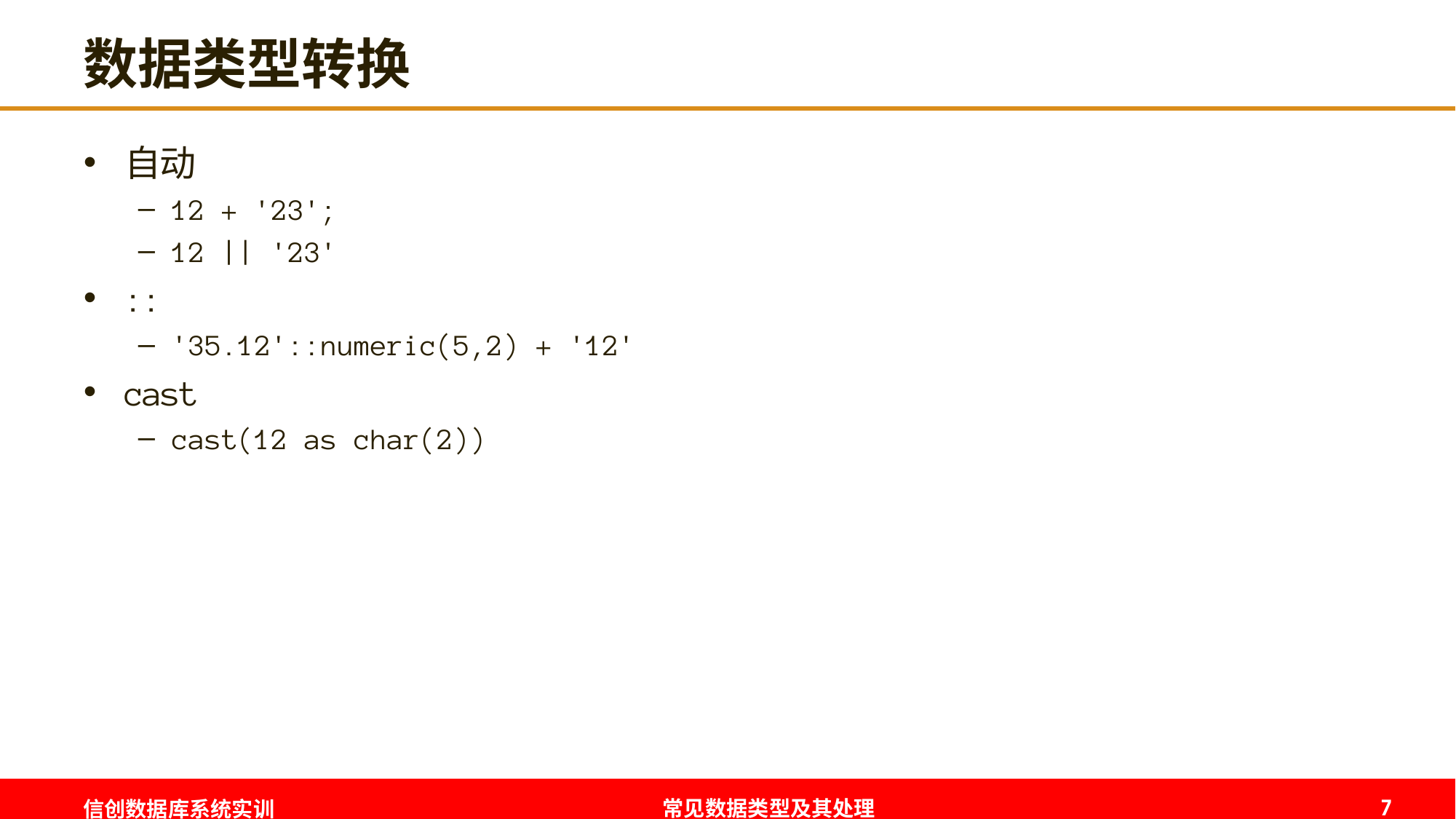

# 数据类型转换
自动
12 + '23';
12 || '23'
::
'35.12'::numeric(5,2) + '12'
cast
cast(12 as char(2))